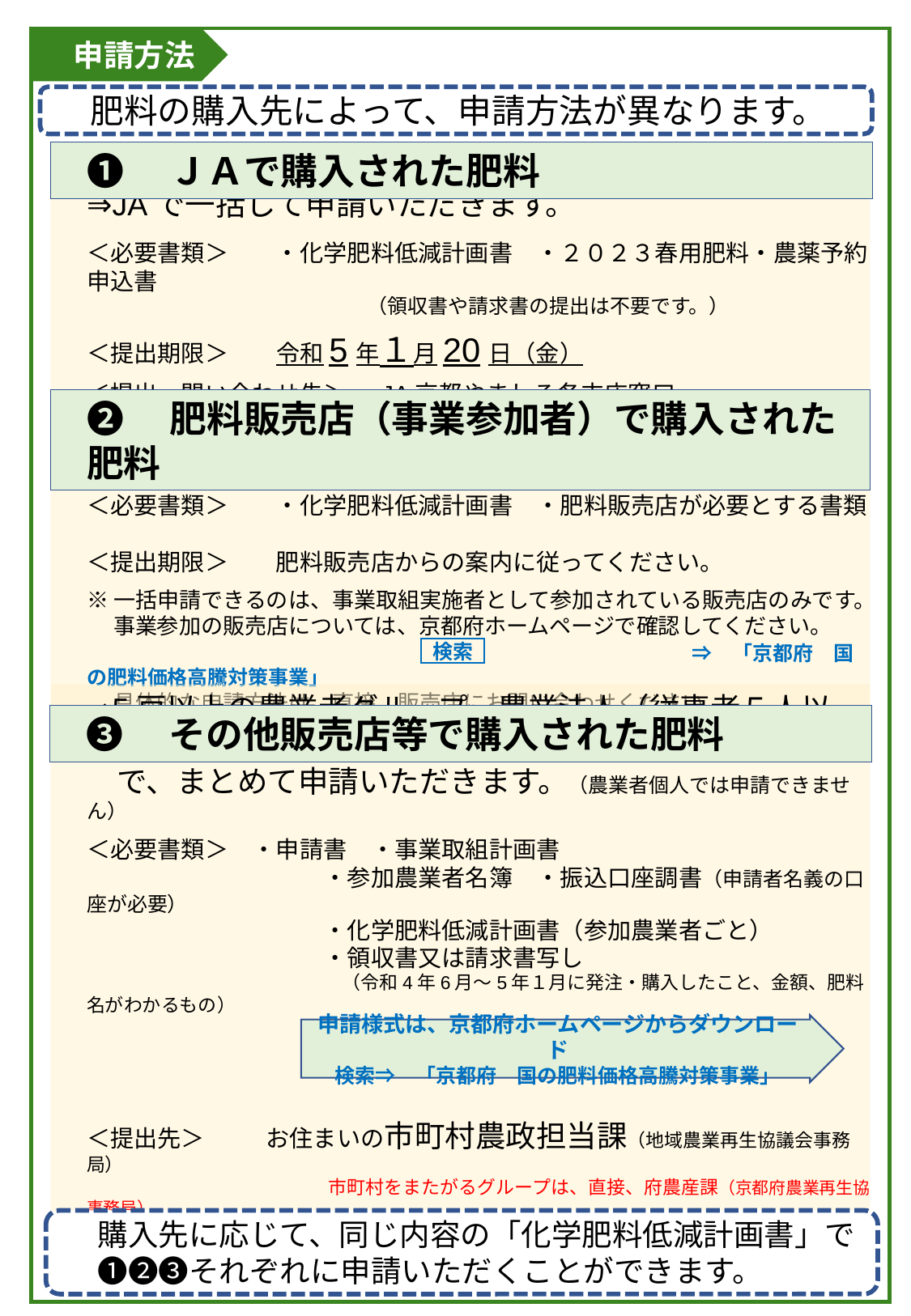

申請方法
肥料の購入先によって、申請方法が異なります。
❶　ＪＡで購入された肥料
⇒JAで一括して申請いただきます。

＜必要書類＞　　・化学肥料低減計画書　・２０２３春用肥料・農薬予約申込書
　　　　　　　　　　　　（領収書や請求書の提出は不要です。）

＜提出期限＞　　令和5年１月20日（金）

＜提出・問い合わせ先＞ 　JA京都やましろ各支店窓口
❷　肥料販売店（事業参加者）で購入された肥料

⇒肥料販売店で一括して申請いただきます。

＜必要書類＞　　・化学肥料低減計画書　・肥料販売店が必要とする書類
＜提出期限＞　　肥料販売店からの案内に従ってください。

※一括申請できるのは、事業取組実施者として参加されている販売店のみです。
　 事業参加の販売店については、京都府ホームページで確認してください。
　　　　　　　　　　　　　　　　　　　　　　　　　　　　⇒　「京都府　国の肥料価格高騰対策事業」
　 具体的な申請方法は、直接、販売店にお問い合わせください。
検索
❸　その他販売店等で購入された肥料
⇒5戸以上の農業者グループ、農業法人（従事者５人以上）
　で、まとめて申請いただきます。（農業者個人では申請できません）

＜必要書類＞　・申請書　・事業取組計画書
　　　　　　　　　　・参加農業者名簿　・振込口座調書（申請者名義の口座が必要）
　　　　　　　　　　・化学肥料低減計画書（参加農業者ごと）
　　　　　　　　　　・領収書又は請求書写し
　　　　　　　　　　　（令和4年6月～5年１月に発注・購入したこと、金額、肥料名がわかるもの）
　　　　　　　　　　・グループ/団体の規約、法人定款の写し

＜提出先＞　　お住まいの市町村農政担当課（地域農業再生協議会事務局）
　　　　　　　　　　　　　市町村をまたがるグループは、直接、府農産課（京都府農業再生協事務局）

＜提出期限＞　令和５年２月１０日（金）
申請様式は、京都府ホームページからダウンロード
検索⇒　「京都府　国の肥料価格高騰対策事業」
購入先に応じて、同じ内容の「化学肥料低減計画書」で❶❷❸それぞれに申請いただくことができます。